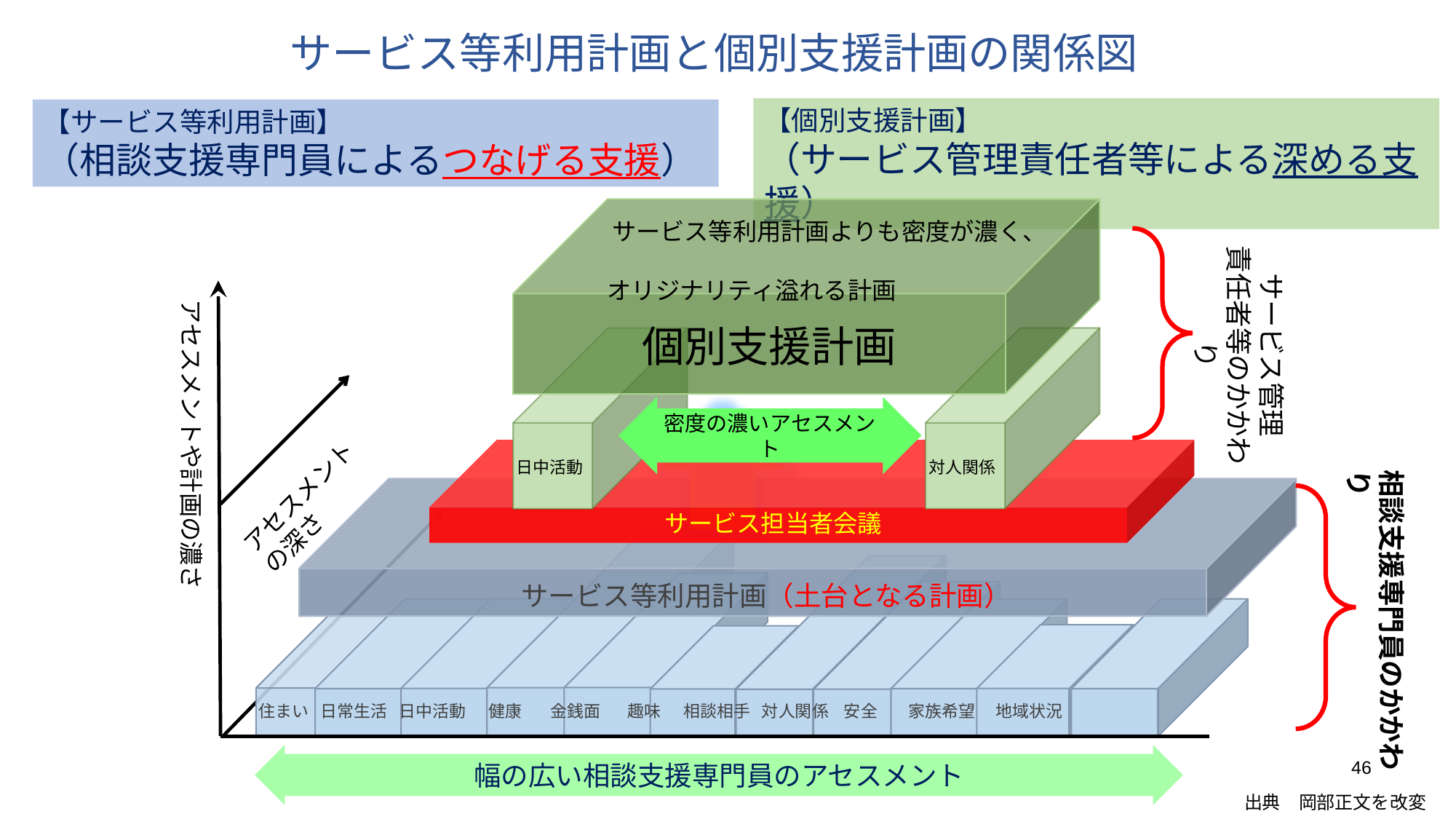

# サービス等利用計画と個別支援計画の関係図
【個別支援計画】
（サービス管理責任者等による深める支援）
【サービス等利用計画】
（相談支援専門員によるつなげる支援）

　　　 サービス等利用計画よりも密度が濃く、
　　 　 オリジナリティ溢れる計画
個別支援計画
サービス管理
責任者等のかかわり

アセスメントや計画の濃さ

対人関係

日中活動
密度の濃いアセスメント

サービス担当者会議
相談支援専門員のかかわり
アセスメントの深さ

サービス等利用計画（土台となる計画）

  住まい   日常生活   日中活動      健康　   金銭面       趣味      相談相手   対人関係    安全        家族希望　 地域状況
46
幅の広い相談支援専門員のアセスメント
出典　岡部正文を改変